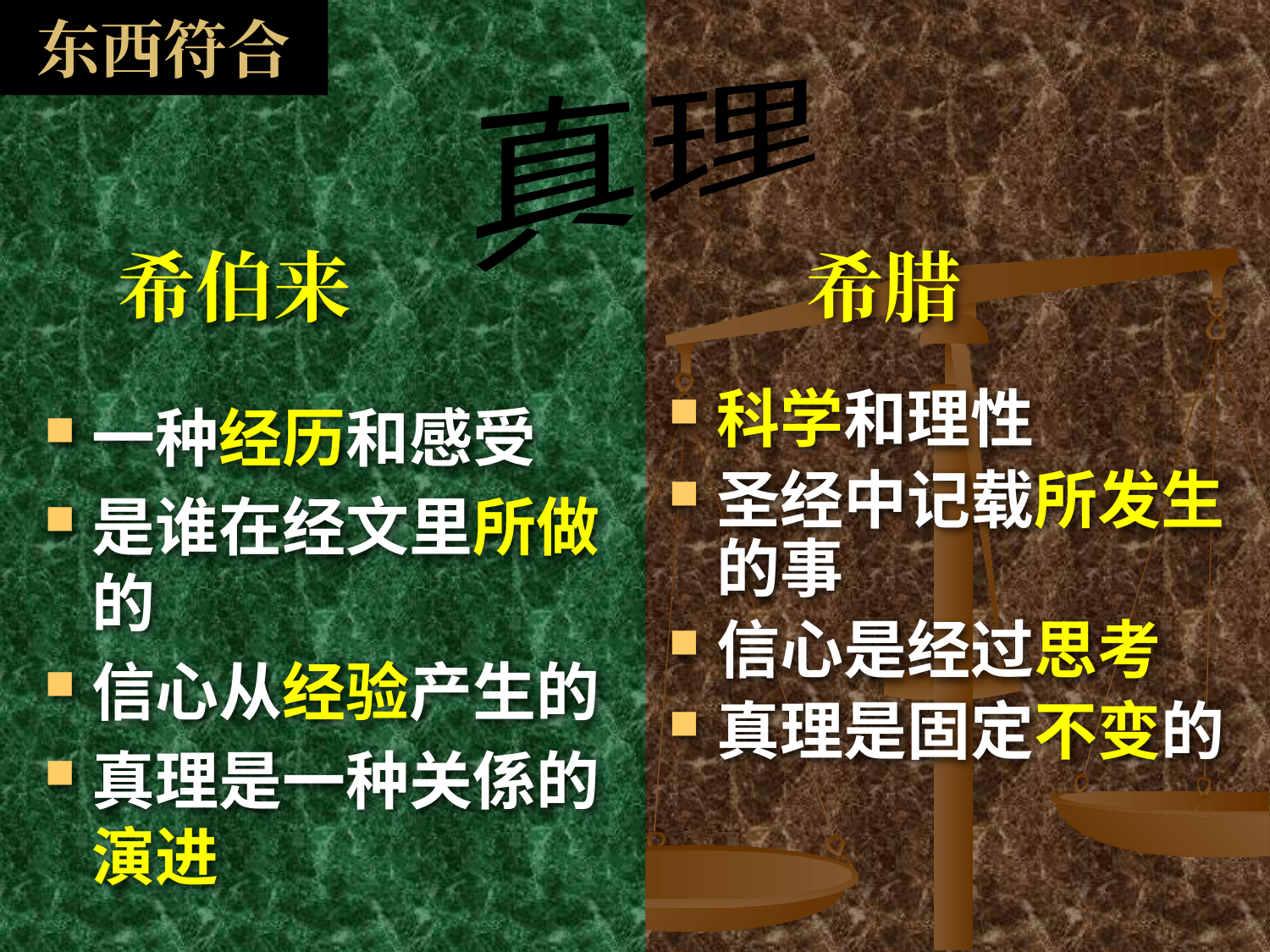

# 东西符合
真理
希伯来
希腊
科学和理性
圣经中记载所发生的事
信心是经过思考
真理是固定不变的
一种经历和感受
是谁在经文里所做的
信心从经验产生的
真理是一种关係的演进